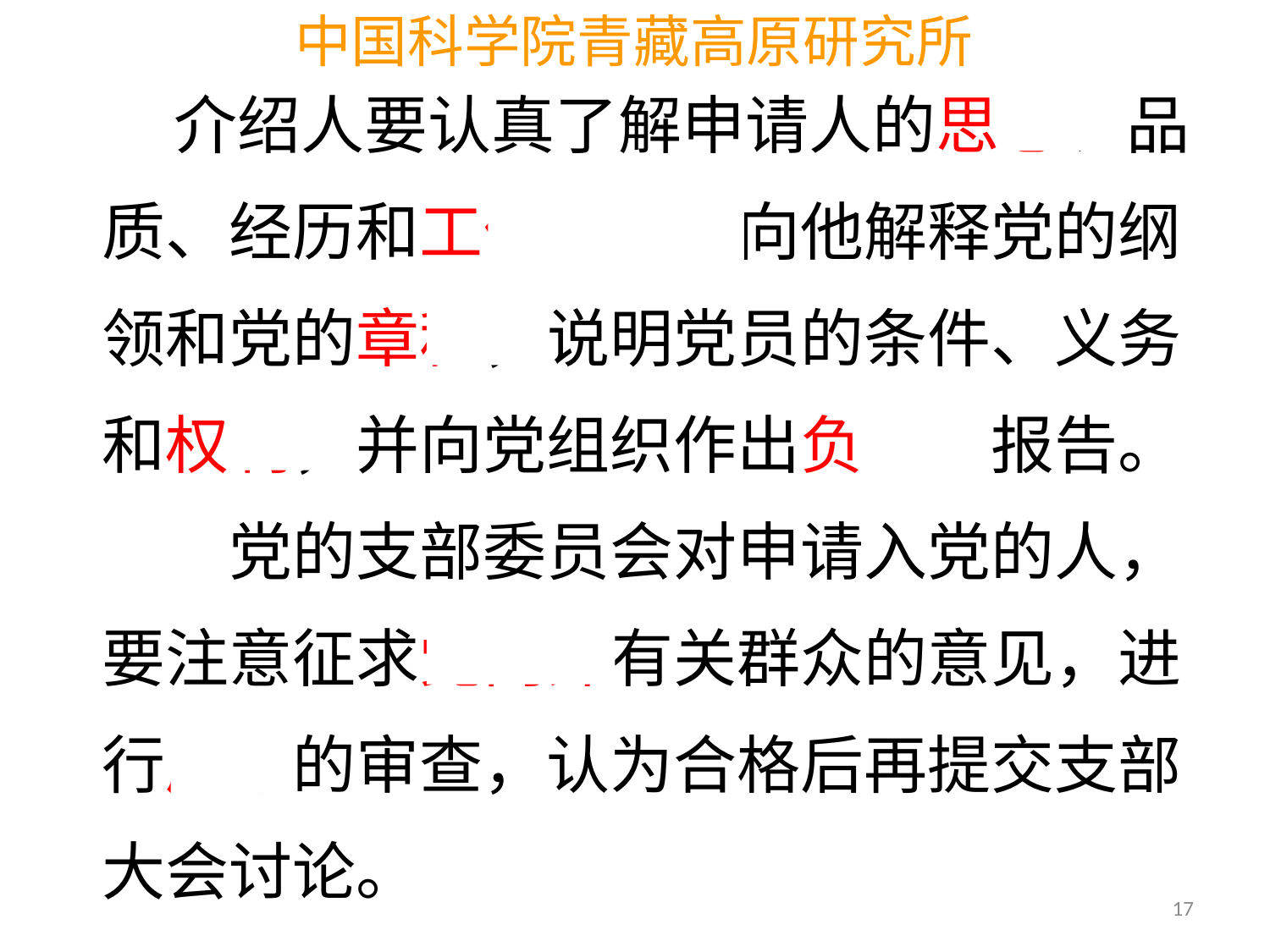

# 介绍人要认真了解申请人的思想、品质、经历和工作表现，向他解释党的纲领和党的章程，说明党员的条件、义务和权利，并向党组织作出负责的报告。 　　党的支部委员会对申请入党的人，要注意征求党内外有关群众的意见，进行严格的审查，认为合格后再提交支部大会讨论。

17